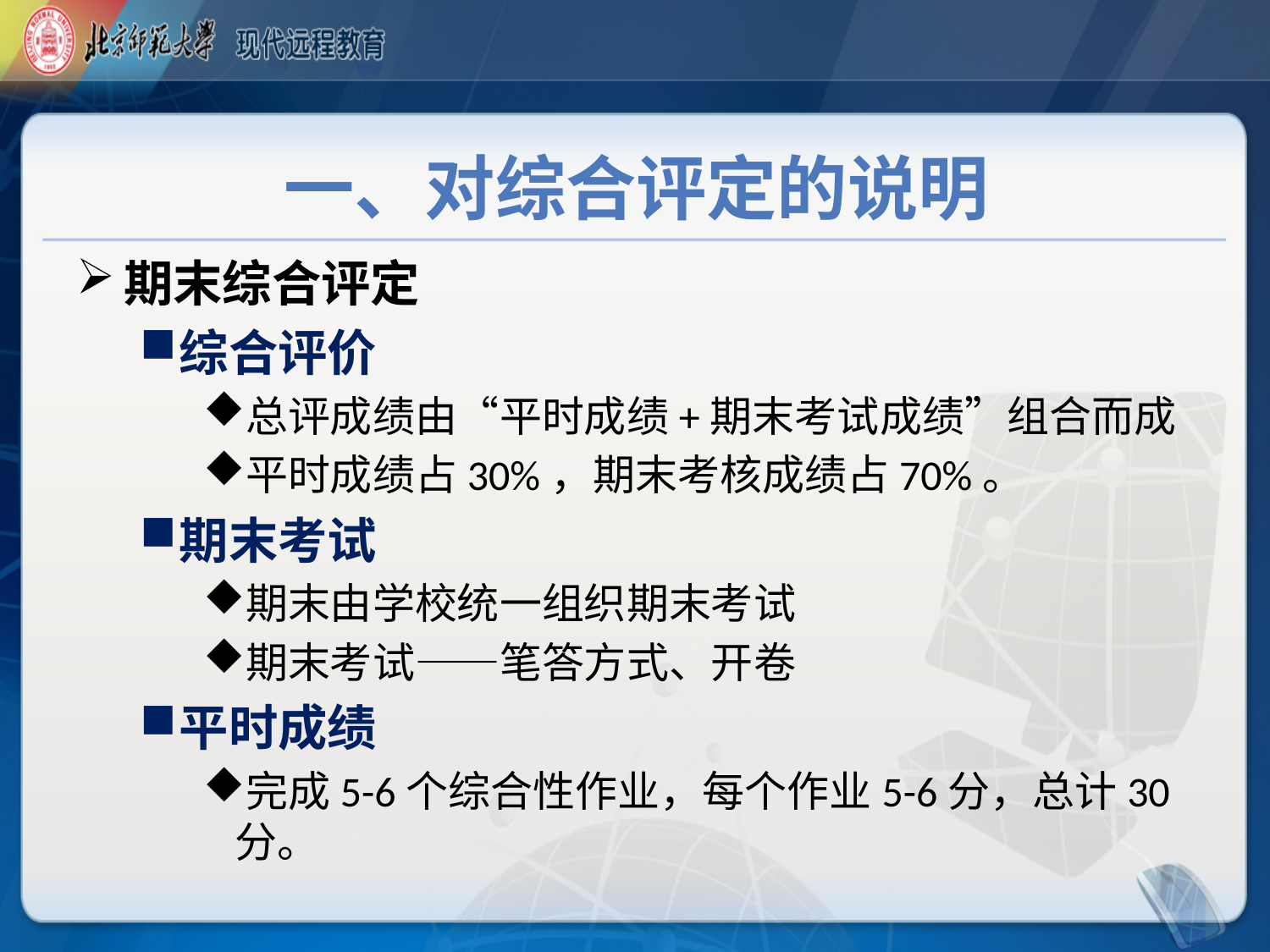

# 一、对综合评定的说明
期末综合评定
综合评价
总评成绩由“平时成绩+期末考试成绩”组合而成
平时成绩占30%，期末考核成绩占70%。
期末考试
期末由学校统一组织期末考试
期末考试——笔答方式、开卷
平时成绩
完成5-6个综合性作业，每个作业5-6分，总计30分。